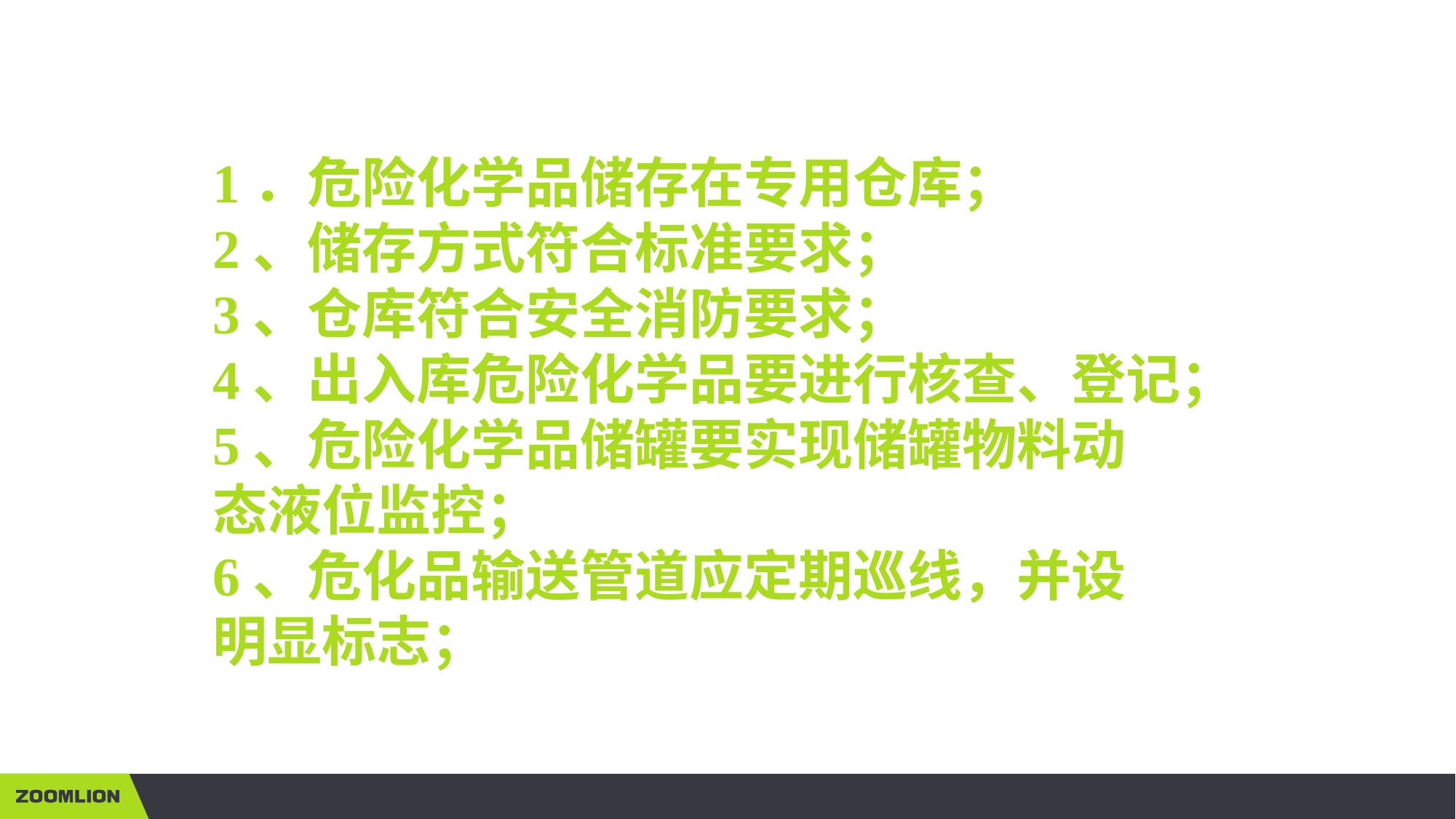

1．危险化学品储存在专用仓库；
2、储存方式符合标准要求；
3、仓库符合安全消防要求；
4、出入库危险化学品要进行核查、登记；
5、危险化学品储罐要实现储罐物料动
态液位监控；
6、危化品输送管道应定期巡线，并设
明显标志；